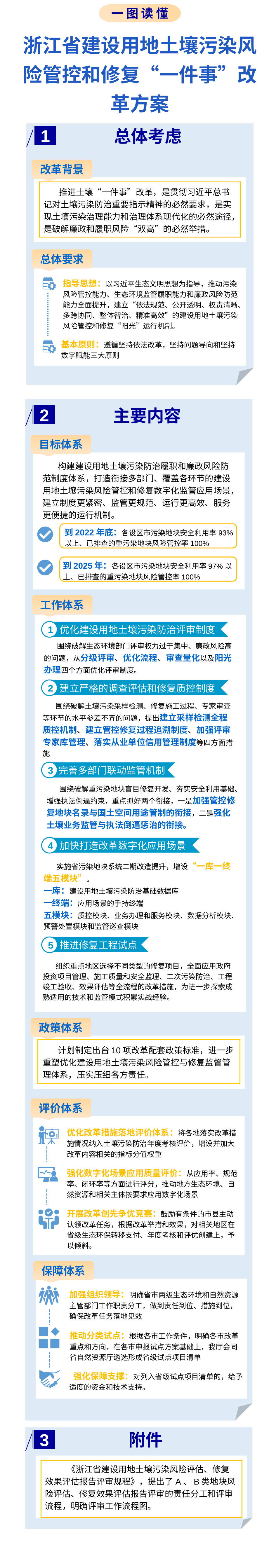

一 图 读 懂
浙江省建设用地土壤污染风险管控和修复“一件事”改革方案

总体考虑
1
改革背景

       推进土壤“一件事”改革，是贯彻习近平总书记对土壤污染防治重要指示精神的必然要求，是实现土壤污染治理能力和治理体系现代化的必然途径，是破解廉政和履职风险“双高”的必然举措。
总体要求

指导思想：以习近平生态文明思想为指导，推动污染风险管控能力、生态环境监管履职能力和廉政风险防范能力全面提升，建立“依法规范、公开透明、权责清晰、多跨协同、整体智治、精准高效”的建设用地土壤污染风险管控和修复“阳光”运行机制。

基本原则：遵循坚持依法改革，坚持问题导向和坚持数字赋能三大原则

主要内容
2
目标体系

       构建建设用地土壤污染防治履职和廉政风险防范制度体系，打造衔接多部门、覆盖各环节的建设用地土壤污染风险管控和修复数字化监管应用场景，建立制度更紧密、监管更规范、运行更高效、服务更便捷的运行机制。
到2022年底：各设区市污染地块安全利用率93%以上、已排查的重污染地块风险管控率100%

到2025年：各设区市污染地块安全利用率97%以上、已排查的重污染地块风险管控率100%

工作体系

1

优化建设用地土壤污染防治评审制度
       围绕破解生态环境部门评审权力过于集中、廉政风险高的问题，从分级评审、优化流程、审查量化以及阳光办理四个方面优化评审制度。
2

建立严格的调查评估和修复质控制度
       围绕破解土壤污染采样检测、修复施工过程、专家审查等环节的水平参差不齐的问题，提出建立采样检测全程质控机制、建立管控修复过程追溯制度、加强评审专家库管理、落实从业单位信用管理制度等四方面措施
3

完善多部门联动监管机制
       围绕破解重污染地块盲目修复开发、夯实安全利用基础、增强执法倒逼约束，重点抓好两个衔接，一是加强管控修复地块名录与国土空间用途管制的衔接，二是强化土壤业务监管与执法倒逼惩治的衔接。
4

加快打造改革数字化应用场景
       实施省污染地块系统二期改造提升，增设“一库一终端五模块”。
一库：建设用地土壤污染防治基础数据库
一终端：应用场景的手持终端
五模块：质控模块、业务办理和服务模块、数据分析模块、预警处置模块和监管巡查模块
5

推进修复工程试点
       组织重点地区选择不同类型的修复项目，全面应用政府投资项目管理、施工质量和安全监理、二次污染防治、工程竣工验收、效果评估等全流程的改革措施，为进一步探索成熟适用的技术和监管模式积累实战经验。
政策体系

       计划制定出台10项改革配套政策标准，进一步重塑优化建设用地土壤污染风险管控与修复监督管理体系，压实压细各方责任。
评价体系

优化改革措施落地评价体系：将各地落实改革措施情况纳入土壤污染防治年度考核评价，增设并加大改革内容相关的指标分值权重

强化数字化场景应用质量评价：从应用率、规范率、闭环率等方面进行评分，推动地方生态环境、自然资源和相关主体按要求应用数字化场景

开展改革创先争优竞赛：鼓励有条件的市县主动认领改革任务，根据改革举措和效果，对相关地区在省级生态环保转移支付、年度考核和评优创建上，予以倾斜。

保障体系

加强组织领导：明确省市两级生态环境和自然资源主管部门工作职责分工，做到责任到位、措施到位，确保改革任务落地见效
推动分类试点：根据各市工作条件，明确各市改革重点和方向，在各市申报试点方案基础上，我厅会同省自然资源厅遴选形成省级试点项目清单
 强化保障支撑：对列入省级试点项目清单的，给予适度的资金和技术支持。

附件

3

《浙江省建设用地土壤污染风险评估、修复效果评估报告评审规程》，提出了A、B类地块风险评估、修复效果评估报告评审的责任分工和评审流程，明确评审工作流程图。